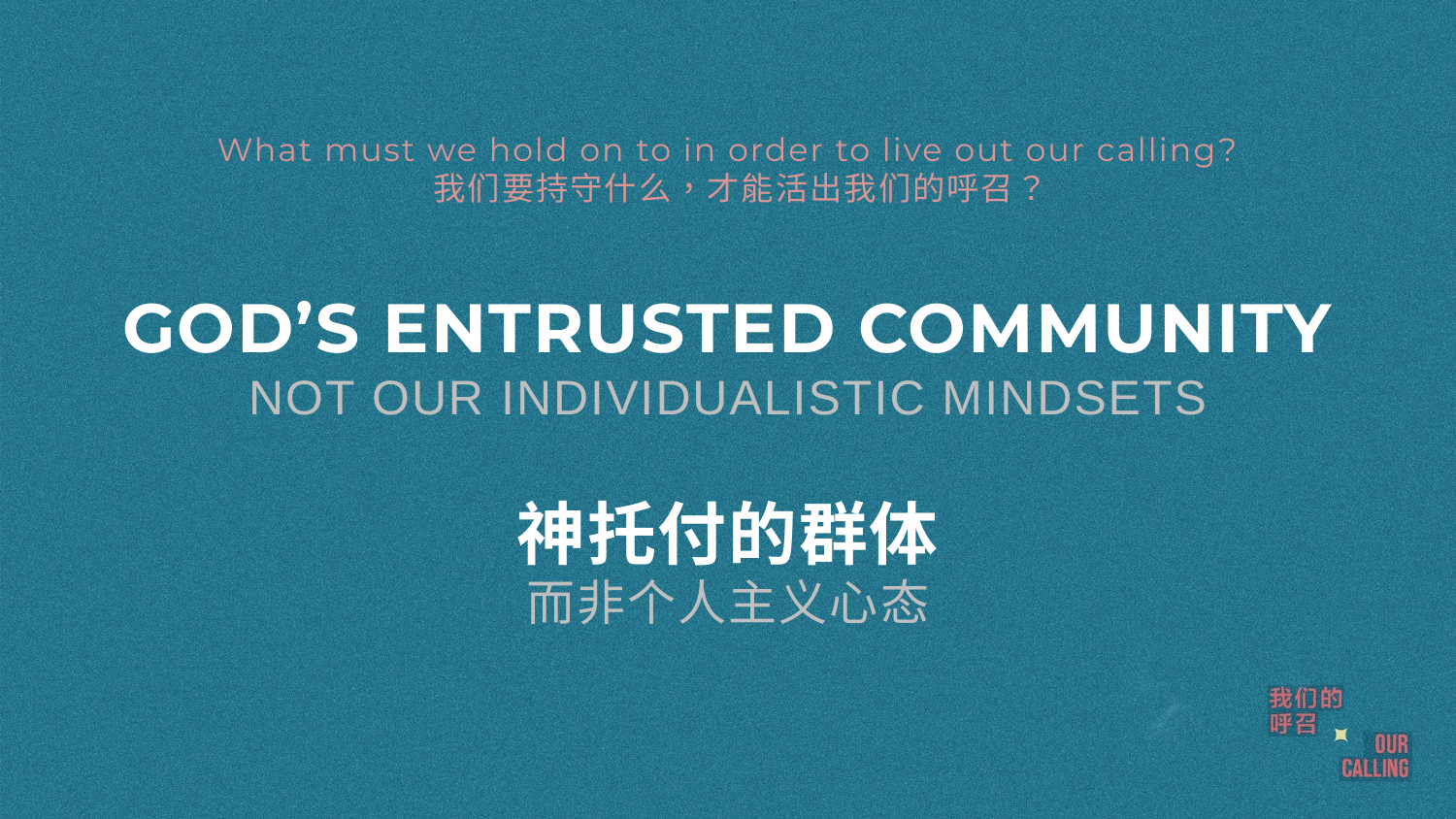

What must we hold on to in order to live out our calling?
  我们要持守什么，才能活出我们的呼召？
GOD’S ENTRUSTED COMMUNITY
NOT OUR INDIVIDUALISTIC MINDSETS
神托付的群体
而非个人主义心态